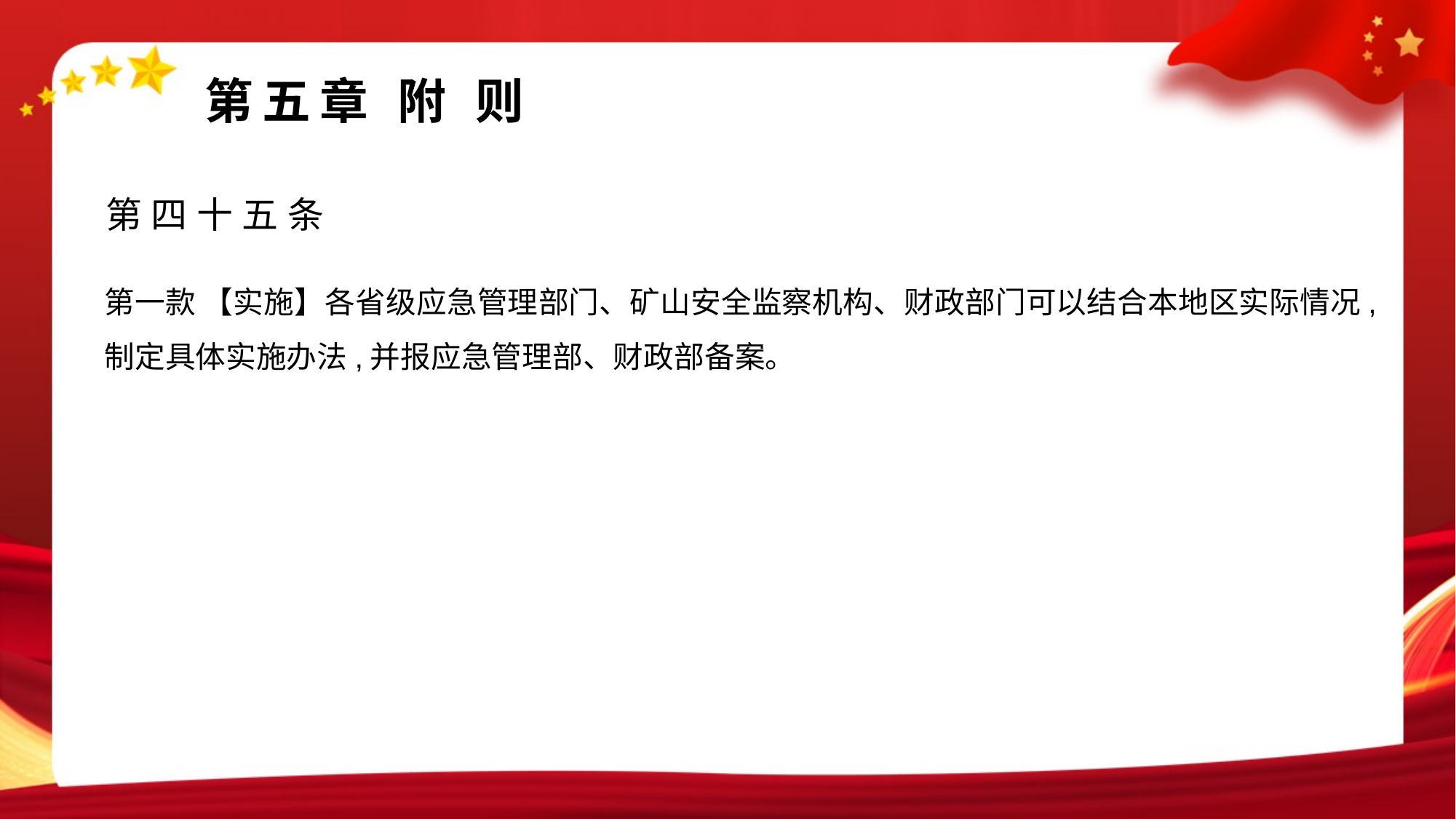

第五章 附 则
第四十五条
第一款 【实施】各省级应急管理部门、矿山安全监察机构、财政部门可以结合本地区实际情况,制定具体实施办法,并报应急管理部、财政部备案。